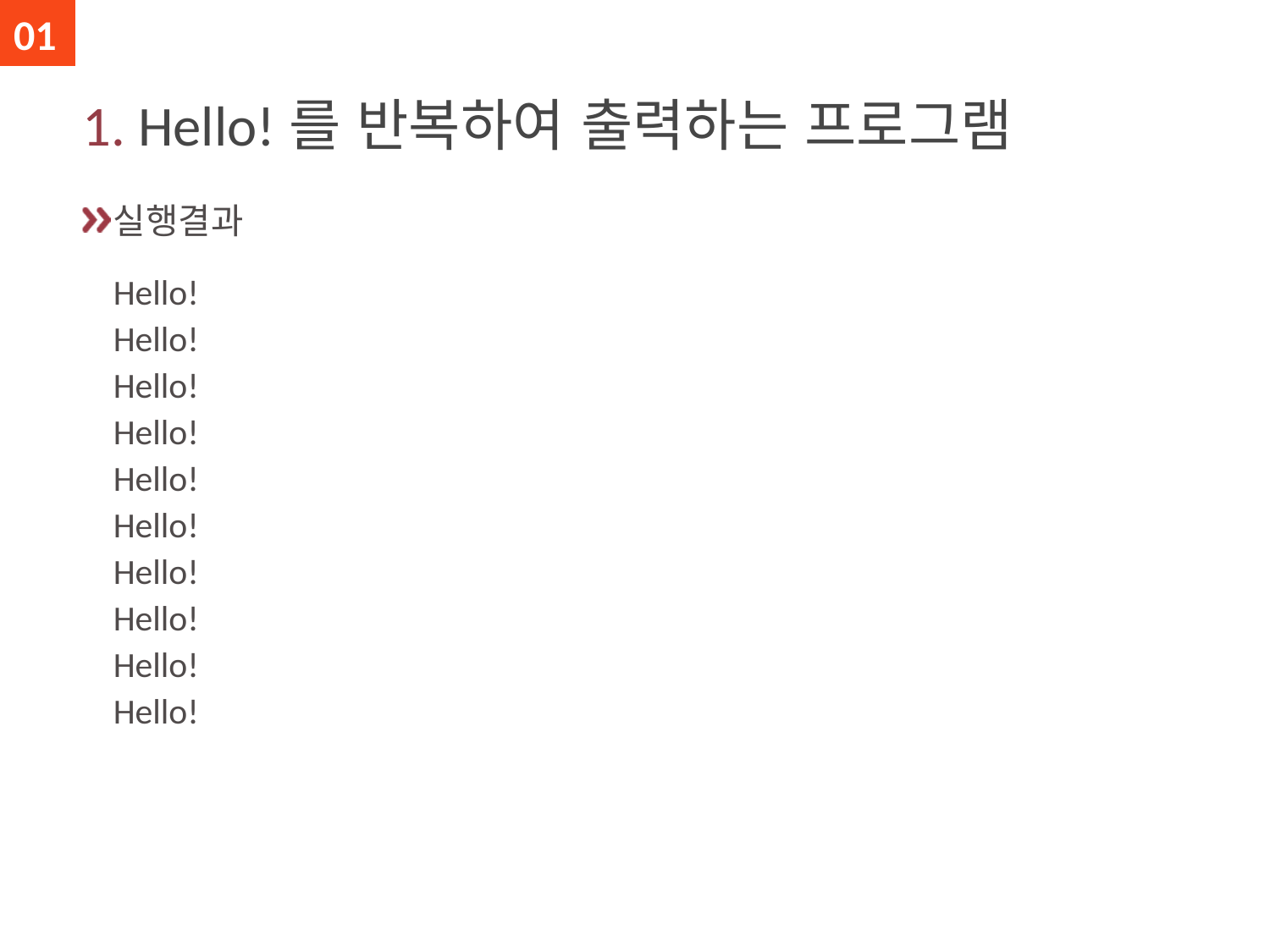

01
# 1. Hello!를 반복하여 출력하는 프로그램
실행결과
Hello!
Hello!
Hello!
Hello!
Hello!
Hello!
Hello!
Hello!
Hello!
Hello!